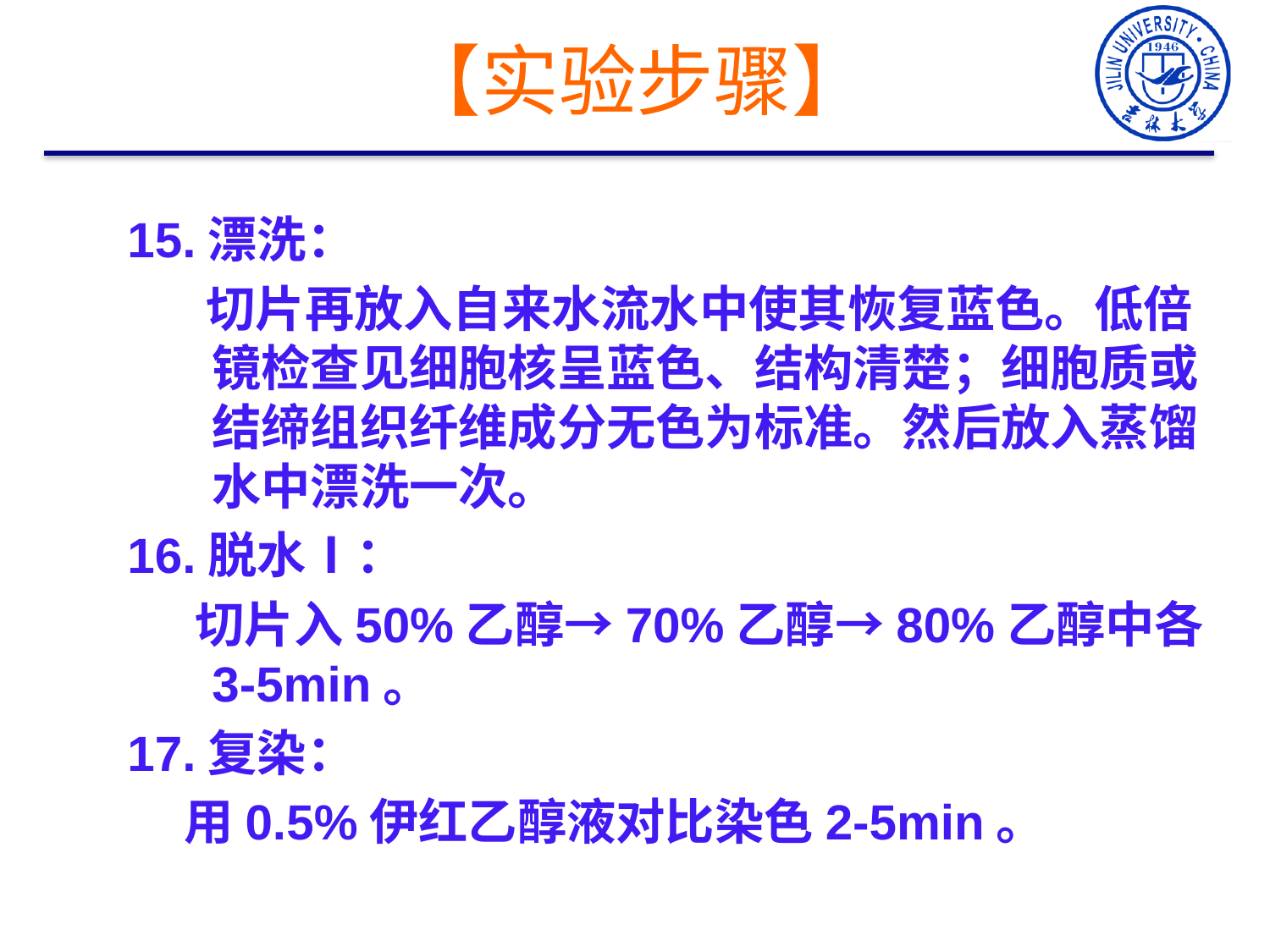

【实验步骤】
15.漂洗：
      切片再放入自来水流水中使其恢复蓝色。低倍镜检查见细胞核呈蓝色、结构清楚；细胞质或结缔组织纤维成分无色为标准。然后放入蒸馏水中漂洗一次。
16.脱水Ⅰ：
     切片入50%乙醇→70%乙醇→80%乙醇中各3-5min。
17.复染：
    用0.5%伊红乙醇液对比染色2-5min。